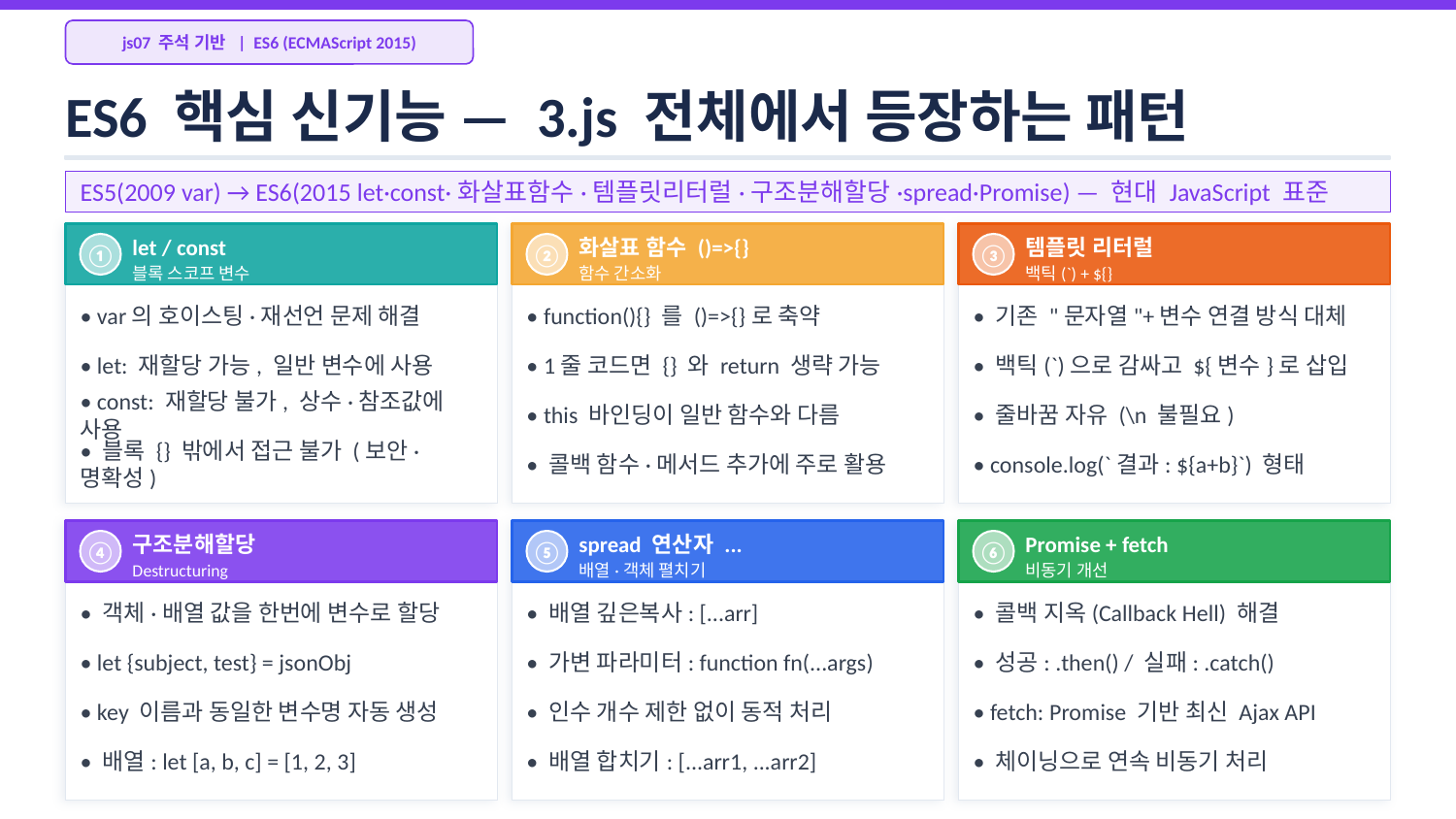

js07 주석 기반  |  ES6 (ECMAScript 2015)
ES6 핵심 신기능 — 3.js 전체에서 등장하는 패턴

ES5(2009 var) → ES6(2015 let·const·화살표함수·템플릿리터럴·구조분해할당·spread·Promise) — 현대 JavaScript 표준

let / const
화살표 함수 ()=>{}
템플릿 리터럴

①

②

③
블록 스코프 변수
함수 간소화
백틱(`) + ${}
• var의 호이스팅·재선언 문제 해결
• function(){} 를 ()=>{}로 축약
• 기존 "문자열"+변수 연결 방식 대체
• let: 재할당 가능, 일반 변수에 사용
• 1줄 코드면 {} 와 return 생략 가능
• 백틱(`)으로 감싸고 ${변수}로 삽입
• const: 재할당 불가, 상수·참조값에 사용
• this 바인딩이 일반 함수와 다름
• 줄바꿈 자유 (\n 불필요)
• 블록 {} 밖에서 접근 불가 (보안·명확성)
• 콜백 함수·메서드 추가에 주로 활용
• console.log(`결과: ${a+b}`) 형태

구조분해할당
spread 연산자 ...
Promise + fetch

④

⑤

⑥
Destructuring
배열·객체 펼치기
비동기 개선
• 객체·배열 값을 한번에 변수로 할당
• 배열 깊은복사: [...arr]
• 콜백 지옥(Callback Hell) 해결
• let {subject, test} = jsonObj
• 가변 파라미터: function fn(...args)
• 성공: .then() / 실패: .catch()
• key 이름과 동일한 변수명 자동 생성
• 인수 개수 제한 없이 동적 처리
• fetch: Promise 기반 최신 Ajax API
• 배열: let [a, b, c] = [1, 2, 3]
• 배열 합치기: [...arr1, ...arr2]
• 체이닝으로 연속 비동기 처리